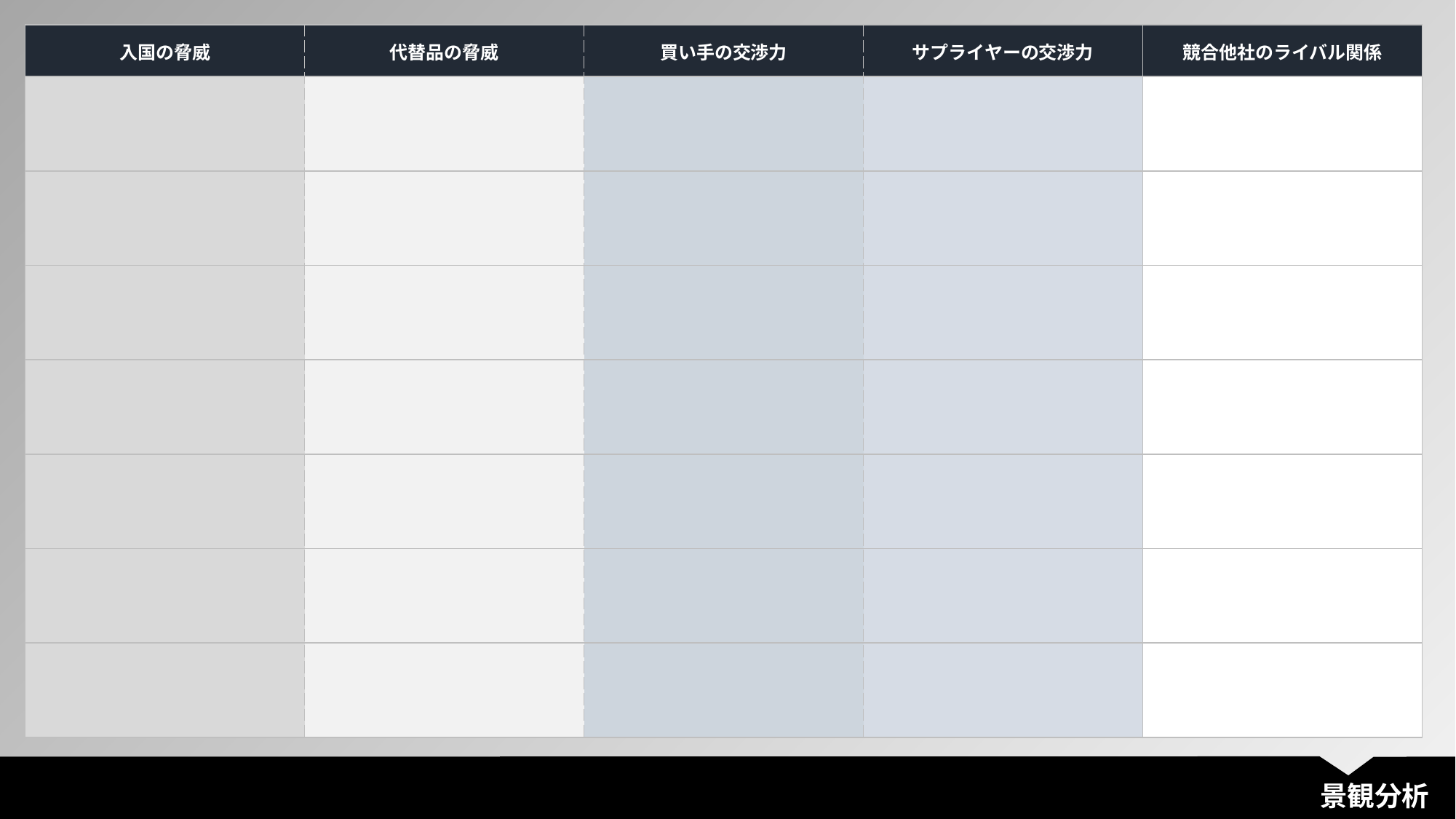

| 入国の脅威 | 代替品の脅威 | 買い手の交渉力 | サプライヤーの交渉力 | 競合他社のライバル関係 |
| --- | --- | --- | --- | --- |
|  |  |  |  |  |
|  |  |  |  |  |
|  |  |  |  |  |
|  |  |  |  |  |
|  |  |  |  |  |
|  |  |  |  |  |
|  |  |  |  |  |

景観分析